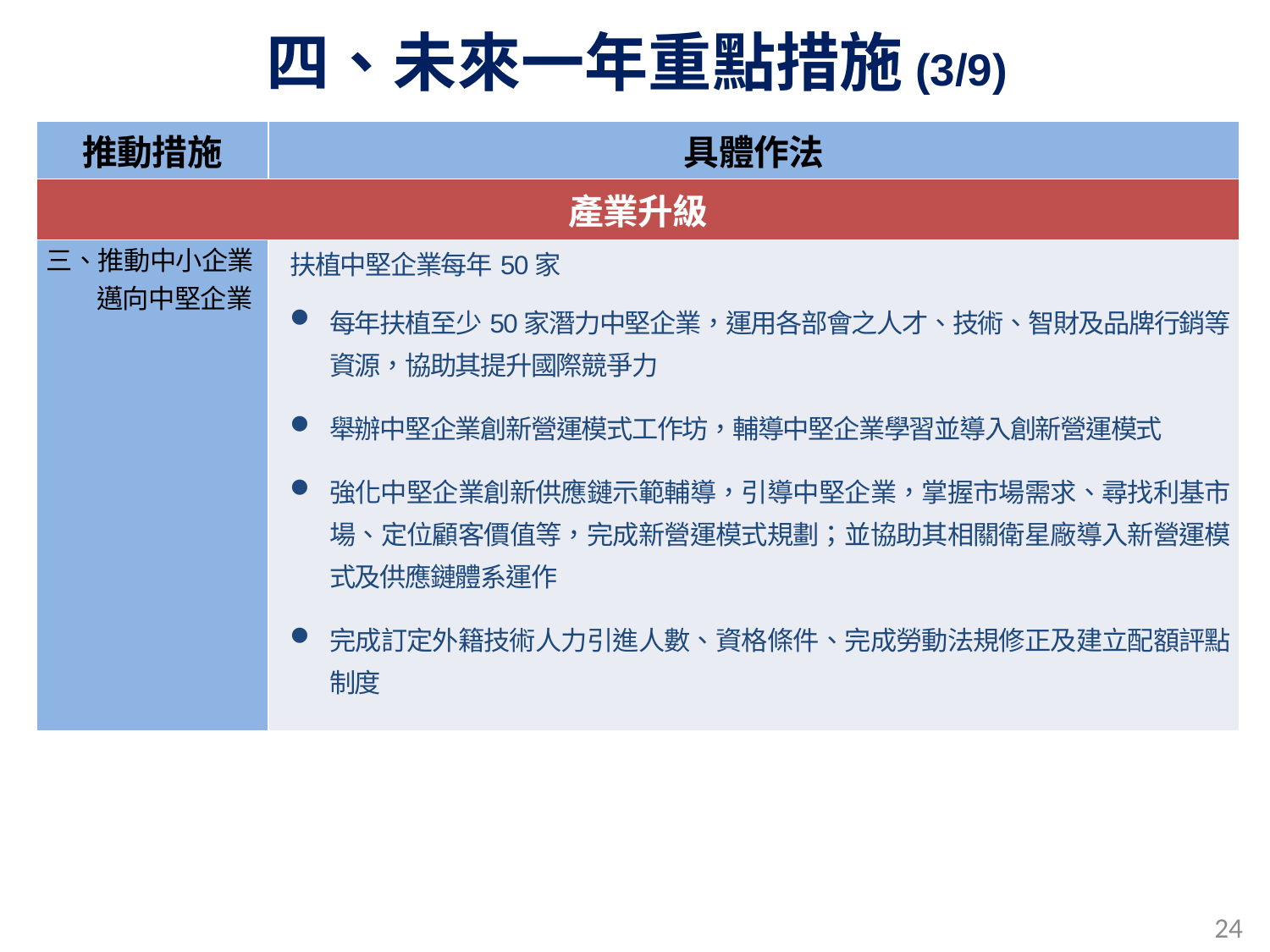

# 四、未來一年重點措施(3/9)
| 推動措施 | 具體作法 |
| --- | --- |
| 產業升級 |  |
| 三、推動中小企業邁向中堅企業 | 扶植中堅企業每年50家 每年扶植至少50家潛力中堅企業，運用各部會之人才、技術、智財及品牌行銷等資源，協助其提升國際競爭力 舉辦中堅企業創新營運模式工作坊，輔導中堅企業學習並導入創新營運模式 強化中堅企業創新供應鏈示範輔導，引導中堅企業，掌握市場需求、尋找利基市場、定位顧客價值等，完成新營運模式規劃；並協助其相關衛星廠導入新營運模式及供應鏈體系運作 完成訂定外籍技術人力引進人數、資格條件、完成勞動法規修正及建立配額評點制度 |
24